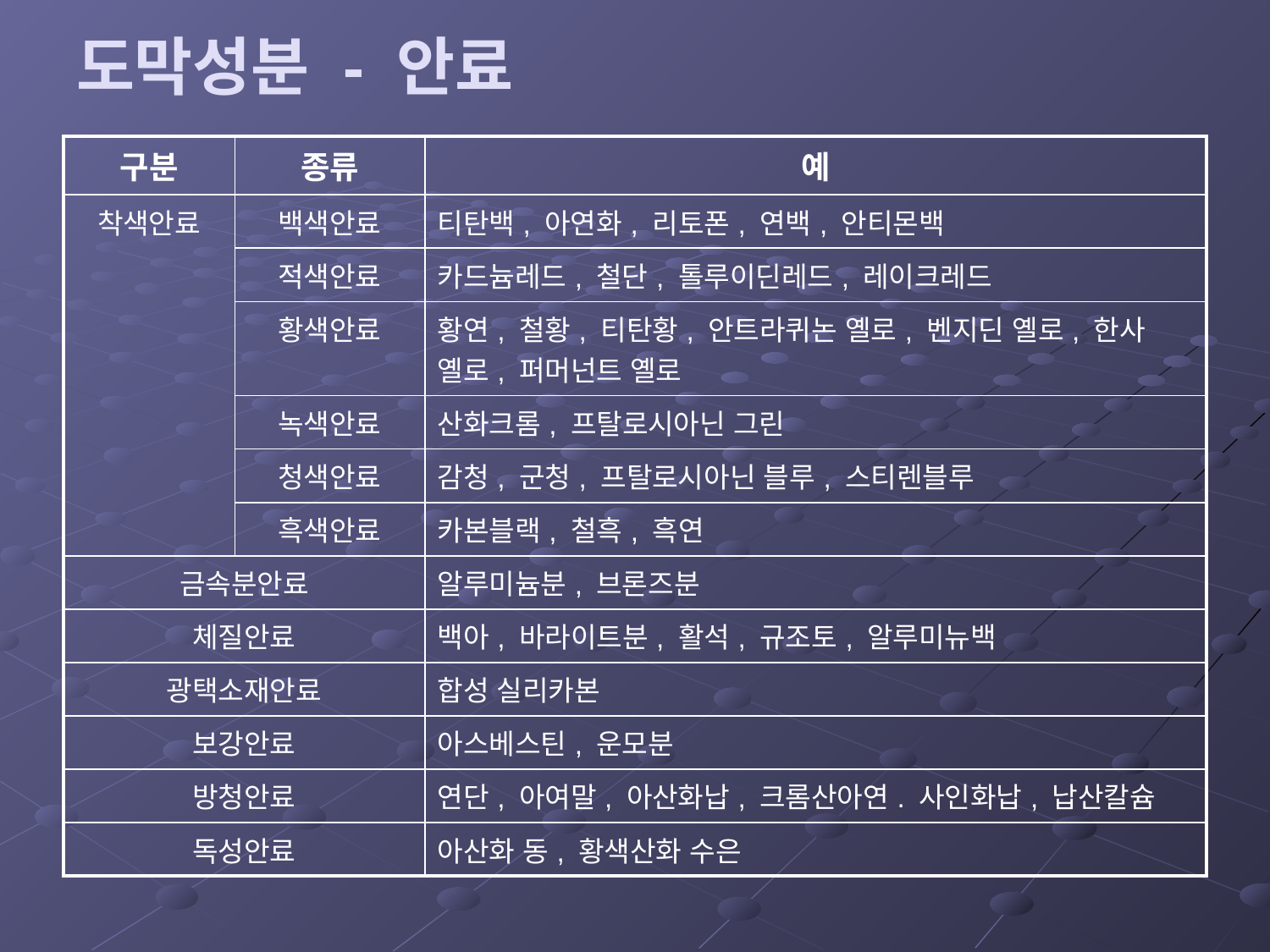

# 도막성분 - 안료
| 구분 | 종류 | 예 |
| --- | --- | --- |
| 착색안료 | 백색안료 | 티탄백, 아연화, 리토폰, 연백, 안티몬백 |
|  | 적색안료 | 카드늄레드, 철단, 톨루이딘레드, 레이크레드 |
|  | 황색안료 | 황연, 철황, 티탄황, 안트라퀴논 옐로, 벤지딘 옐로, 한사 옐로, 퍼머넌트 옐로 |
|  | 녹색안료 | 산화크롬, 프탈로시아닌 그린 |
|  | 청색안료 | 감청, 군청, 프탈로시아닌 블루, 스티렌블루 |
|  | 흑색안료 | 카본블랙, 철흑, 흑연 |
| 금속분안료 |  | 알루미늄분, 브론즈분 |
| 체질안료 |  | 백아, 바라이트분, 활석, 규조토, 알루미뉴백 |
| 광택소재안료 |  | 합성 실리카본 |
| 보강안료 |  | 아스베스틴, 운모분 |
| 방청안료 |  | 연단, 아여말, 아산화납, 크롬산아연. 사인화납, 납산칼슘 |
| 독성안료 |  | 아산화 동, 황색산화 수은 |